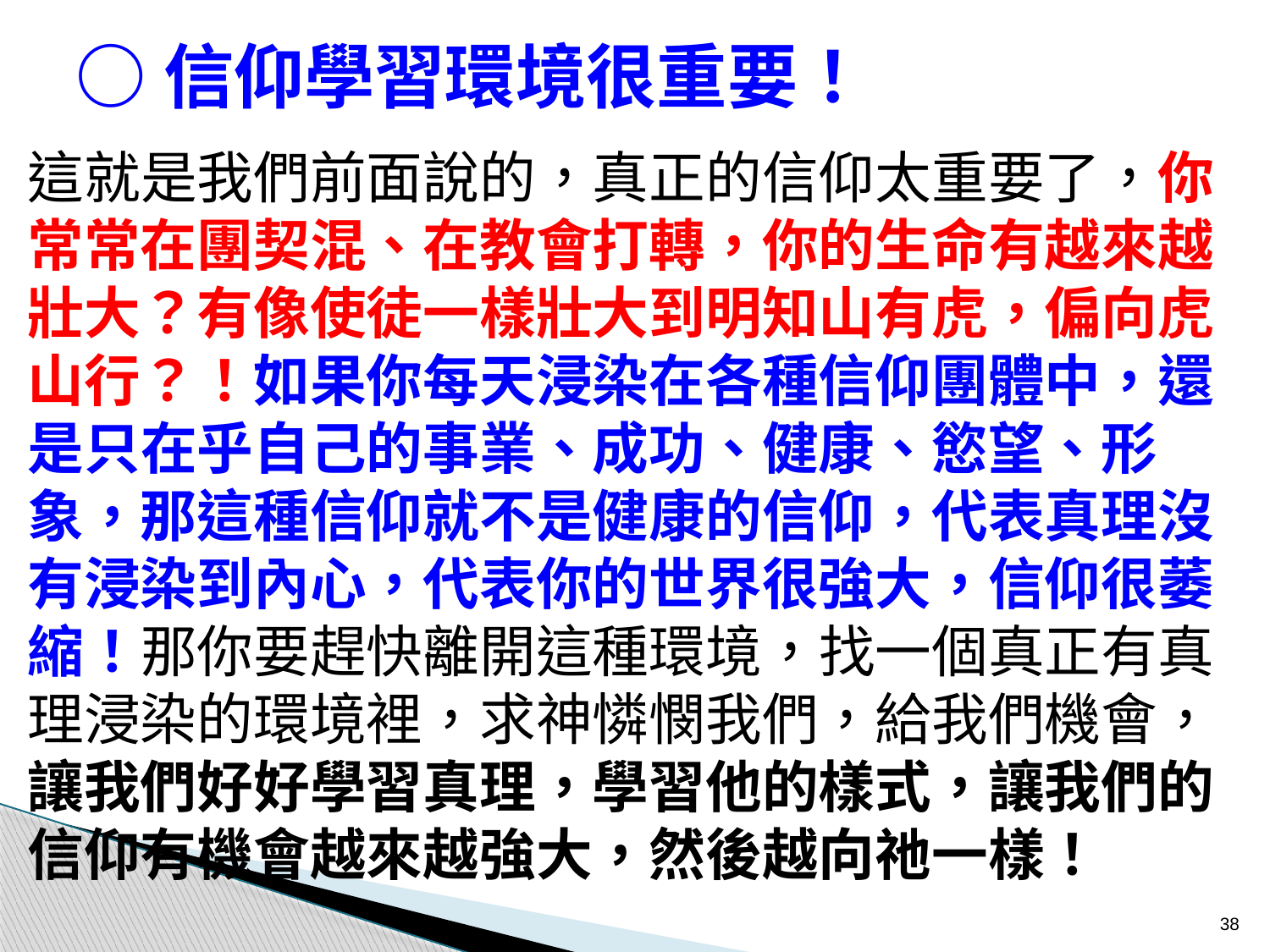

○信仰學習環境很重要！
這就是我們前面說的，真正的信仰太重要了，你常常在團契混、在教會打轉，你的生命有越來越壯大？有像使徒一樣壯大到明知山有虎，偏向虎山行？！如果你每天浸染在各種信仰團體中，還是只在乎自己的事業、成功、健康、慾望、形象，那這種信仰就不是健康的信仰，代表真理沒有浸染到內心，代表你的世界很強大，信仰很萎縮！那你要趕快離開這種環境，找一個真正有真理浸染的環境裡，求神憐憫我們，給我們機會，讓我們好好學習真理，學習他的樣式，讓我們的信仰有機會越來越強大，然後越向祂一樣！
38